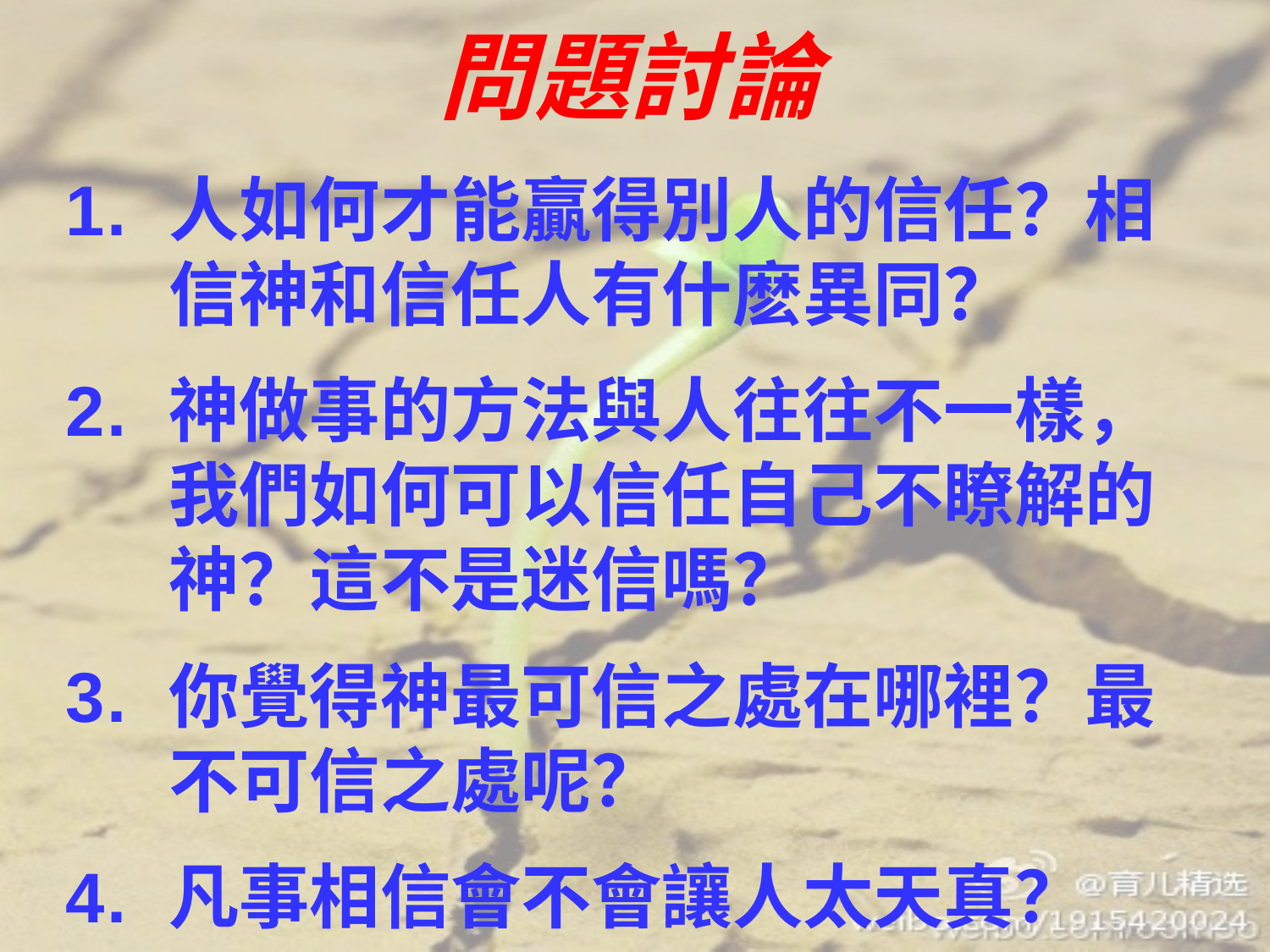

問題討論
人如何才能贏得別人的信任？相信神和信任人有什麽異同？
神做事的方法與人往往不一樣，我們如何可以信任自己不瞭解的神？這不是迷信嗎？
你覺得神最可信之處在哪裡？最不可信之處呢？
凡事相信會不會讓人太天真？